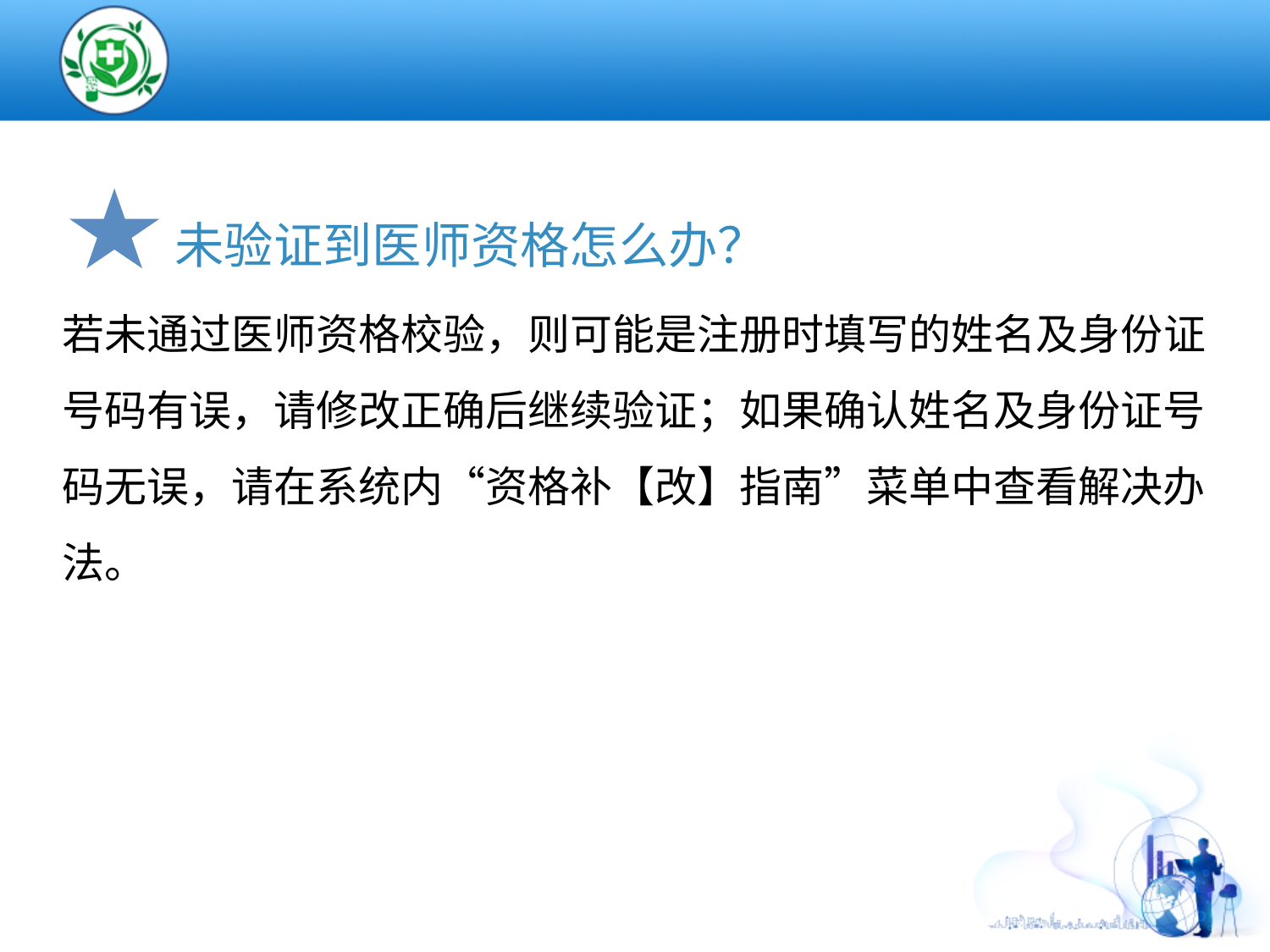

未验证到医师资格怎么办？
若未通过医师资格校验，则可能是注册时填写的姓名及身份证号码有误，请修改正确后继续验证；如果确认姓名及身份证号码无误，请在系统内“资格补【改】指南”菜单中查看解决办法。